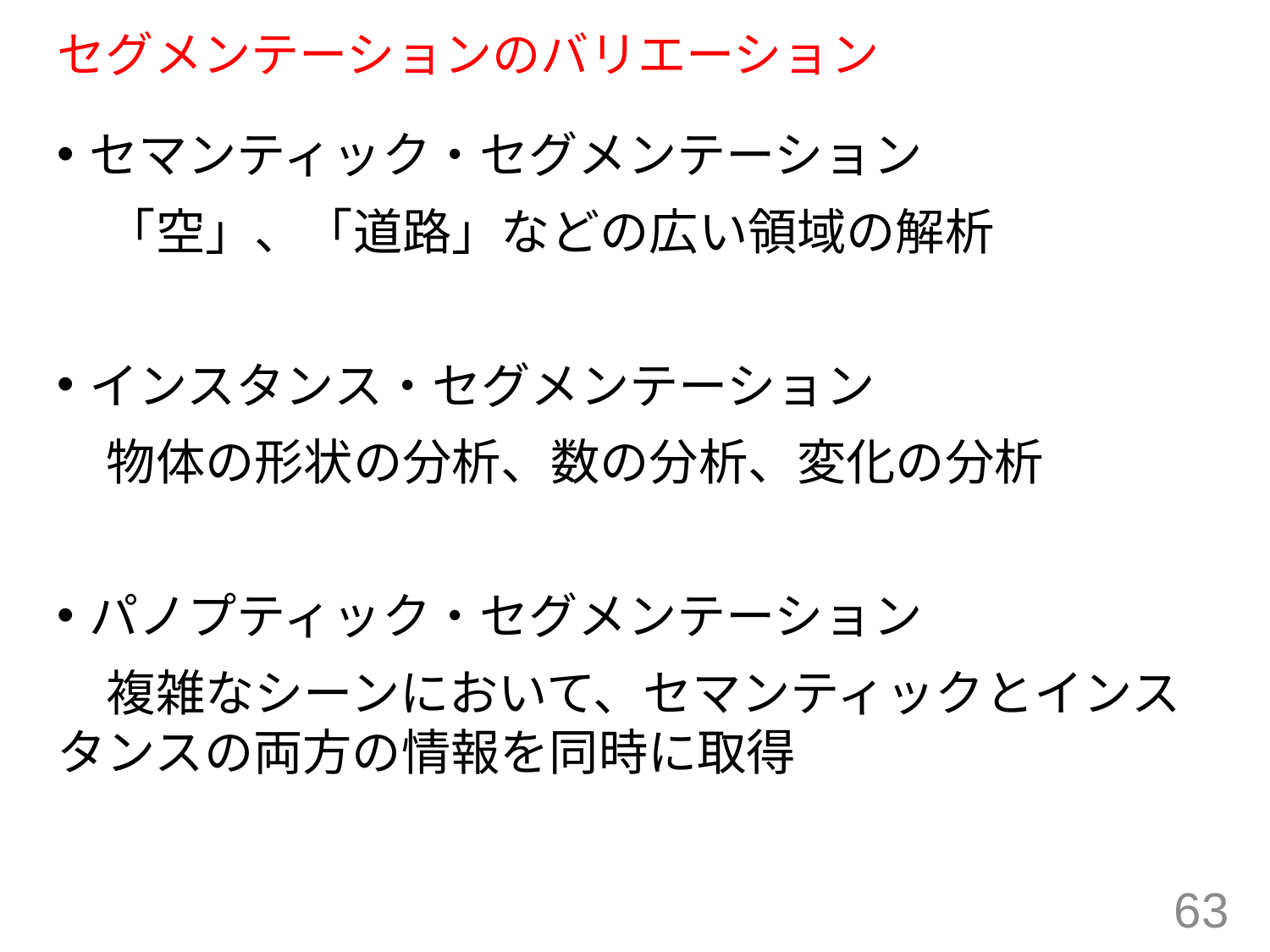

# セグメンテーションのバリエーション
セマンティック・セグメンテーション
　「空」、「道路」などの広い領域の解析

インスタンス・セグメンテーション
　物体の形状の分析、数の分析、変化の分析

パノプティック・セグメンテーション
　複雑なシーンにおいて、セマンティックとインスタンスの両方の情報を同時に取得
63